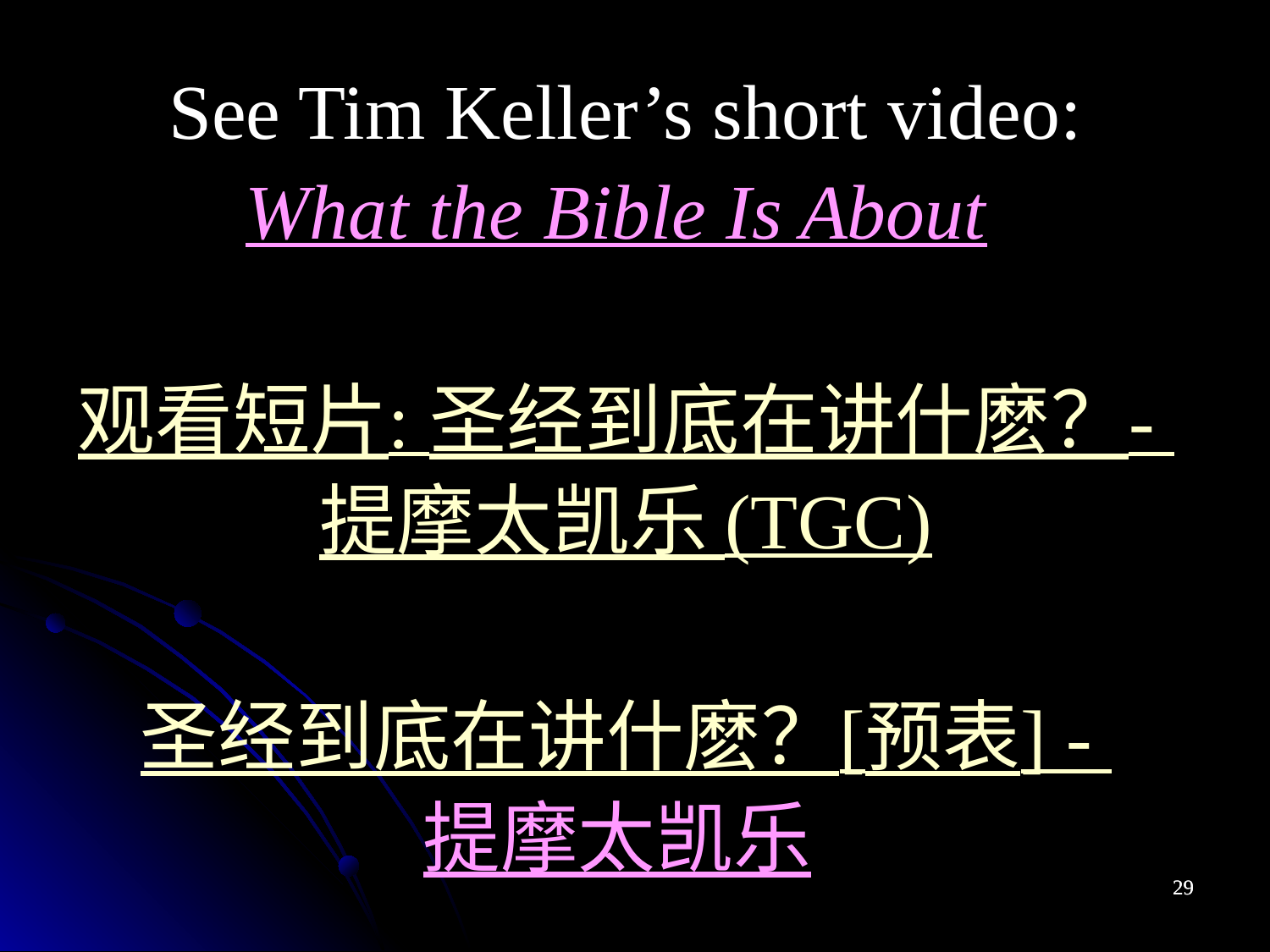

See Tim Keller’s short video:
What the Bible Is About

观看短片: 圣经到底在讲什麽？- 提摩太凯乐 (TGC)

圣经到底在讲什麽？[预表] - 提摩太凯乐

29
29